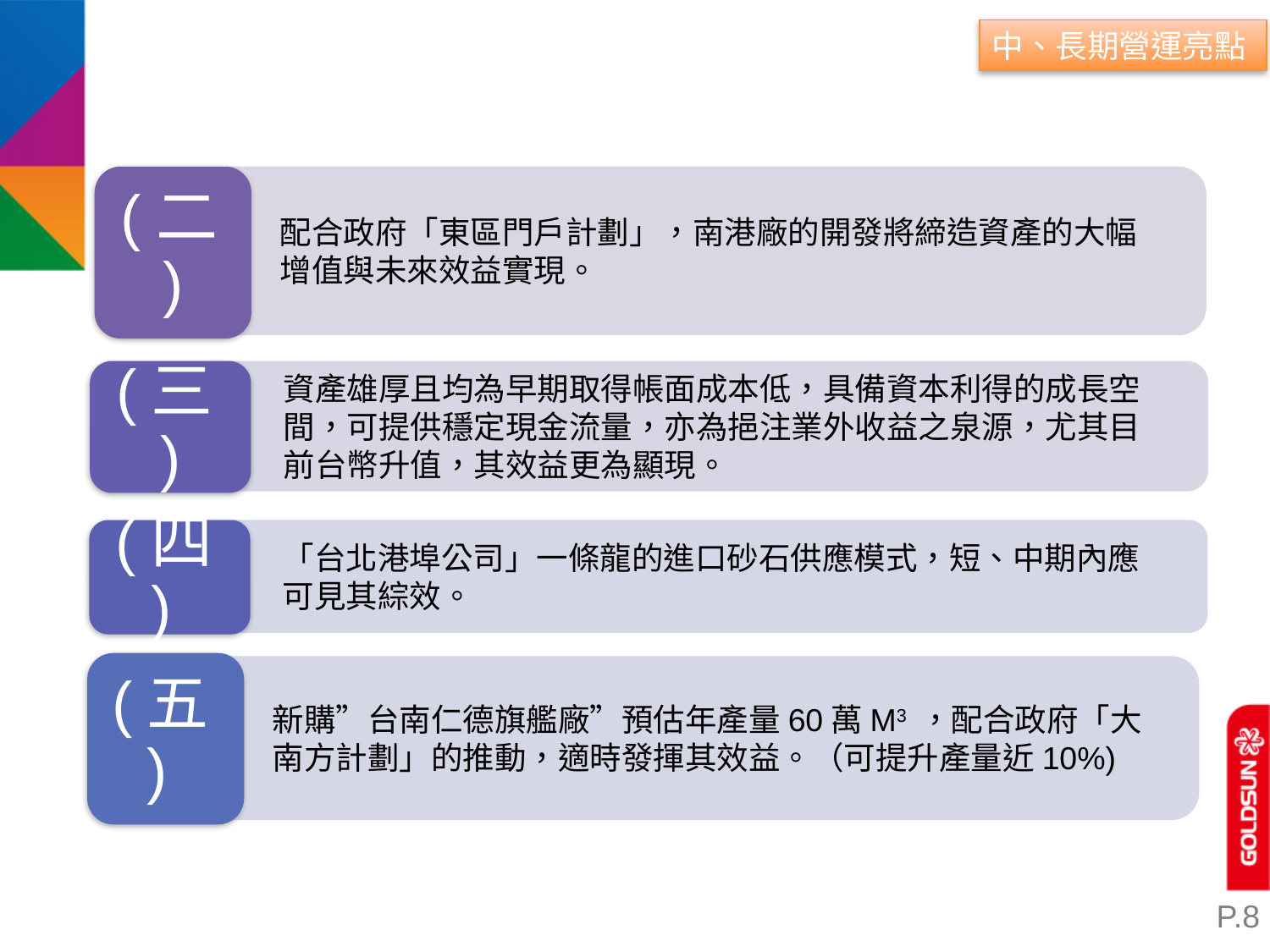

中、長期營運亮點

配合政府「東區門戶計劃」，南港廠的開發將締造資產的大幅增值與未來效益實現。

(二)

資產雄厚且均為早期取得帳面成本低，具備資本利得的成長空間，可提供穩定現金流量，亦為挹注業外收益之泉源，尤其目前台幣升值，其效益更為顯現。

(三)

「台北港埠公司」一條龍的進口砂石供應模式，短、中期內應可見其綜效。

(四)

(五)

新購”台南仁德旗艦廠”預估年產量60萬M3 ，配合政府「大南方計劃」的推動，適時發揮其效益。（可提升產量近10%)
P.8